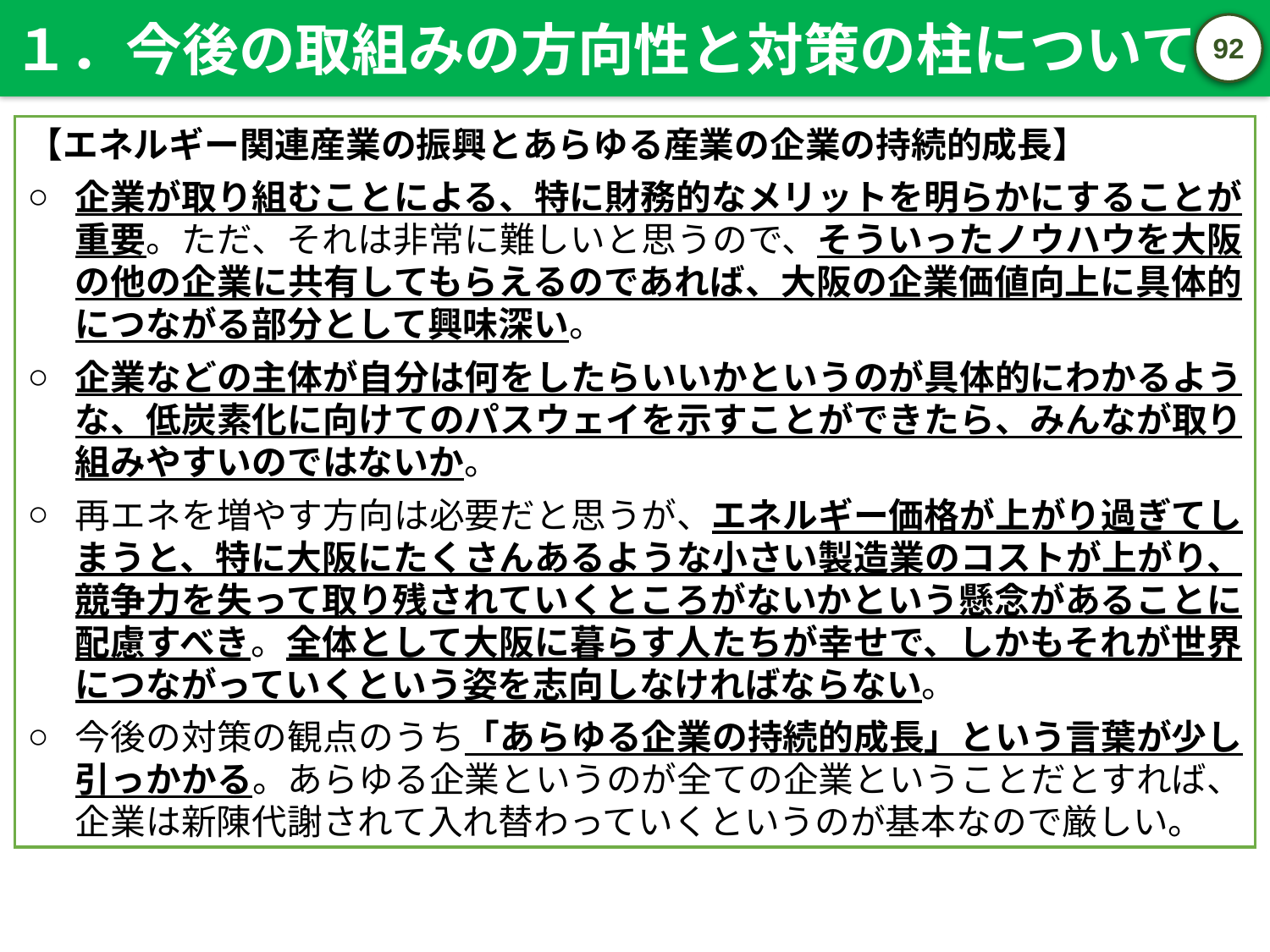

１．今後の取組みの方向性と対策の柱について
92
【エネルギー関連産業の振興とあらゆる産業の企業の持続的成長】
企業が取り組むことによる、特に財務的なメリットを明らかにすることが重要。ただ、それは非常に難しいと思うので、そういったノウハウを大阪の他の企業に共有してもらえるのであれば、大阪の企業価値向上に具体的につながる部分として興味深い。
企業などの主体が自分は何をしたらいいかというのが具体的にわかるような、低炭素化に向けてのパスウェイを示すことができたら、みんなが取り組みやすいのではないか。
再エネを増やす方向は必要だと思うが、エネルギー価格が上がり過ぎてしまうと、特に大阪にたくさんあるような小さい製造業のコストが上がり、競争力を失って取り残されていくところがないかという懸念があることに配慮すべき。全体として大阪に暮らす人たちが幸せで、しかもそれが世界につながっていくという姿を志向しなければならない。
今後の対策の観点のうち「あらゆる企業の持続的成長」という言葉が少し引っかかる。あらゆる企業というのが全ての企業ということだとすれば、企業は新陳代謝されて入れ替わっていくというのが基本なので厳しい。